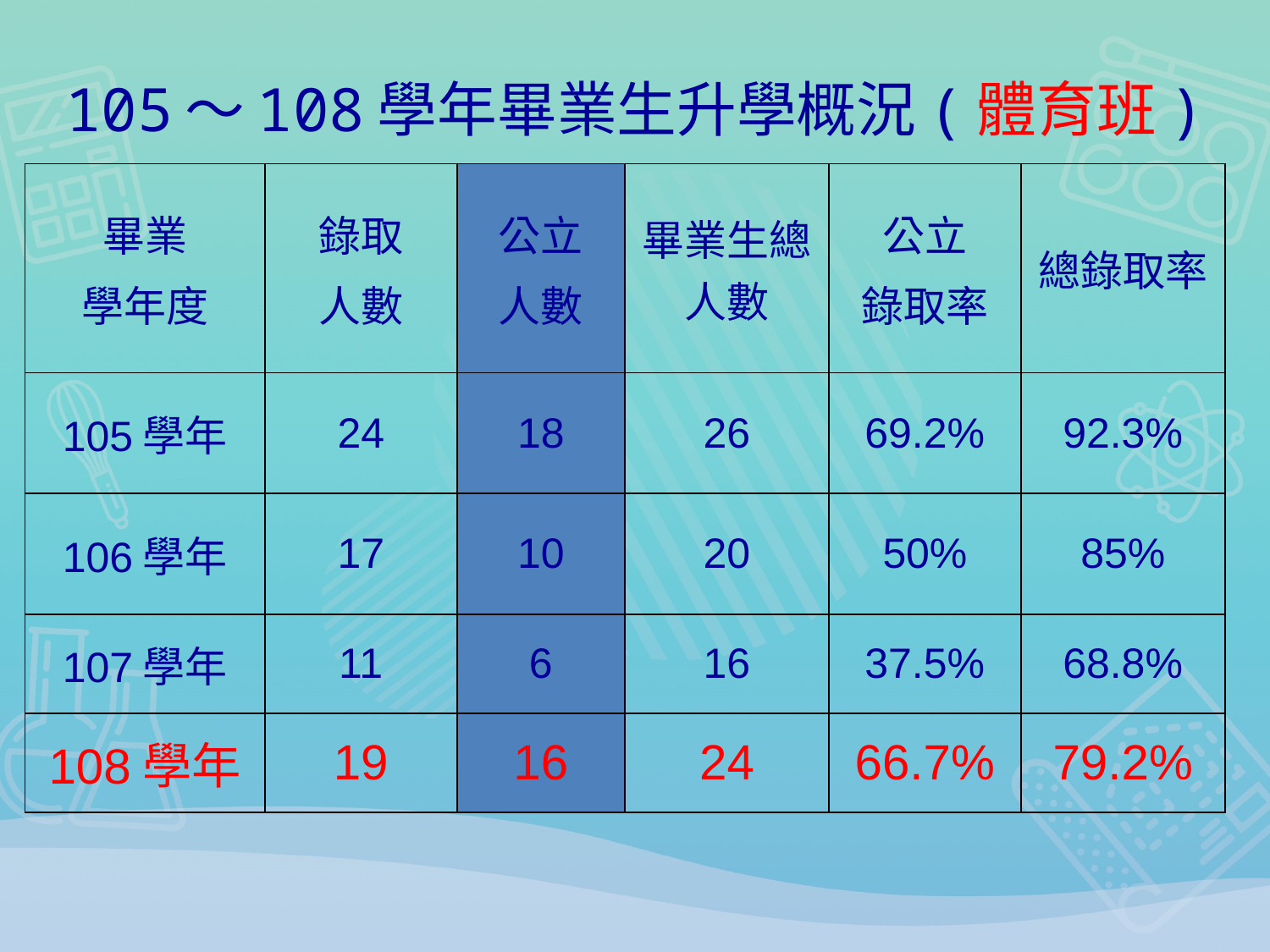

# 105～108學年畢業生升學概況(體育班)
| 畢業 學年度 | 錄取 人數 | 公立 人數 | 畢業生總人數 | 公立 錄取率 | 總錄取率 |
| --- | --- | --- | --- | --- | --- |
| 105學年 | 24 | 18 | 26 | 69.2% | 92.3% |
| 106學年 | 17 | 10 | 20 | 50% | 85% |
| 107學年 | 11 | 6 | 16 | 37.5% | 68.8% |
| 108學年 | 19 | 16 | 24 | 66.7% | 79.2% |